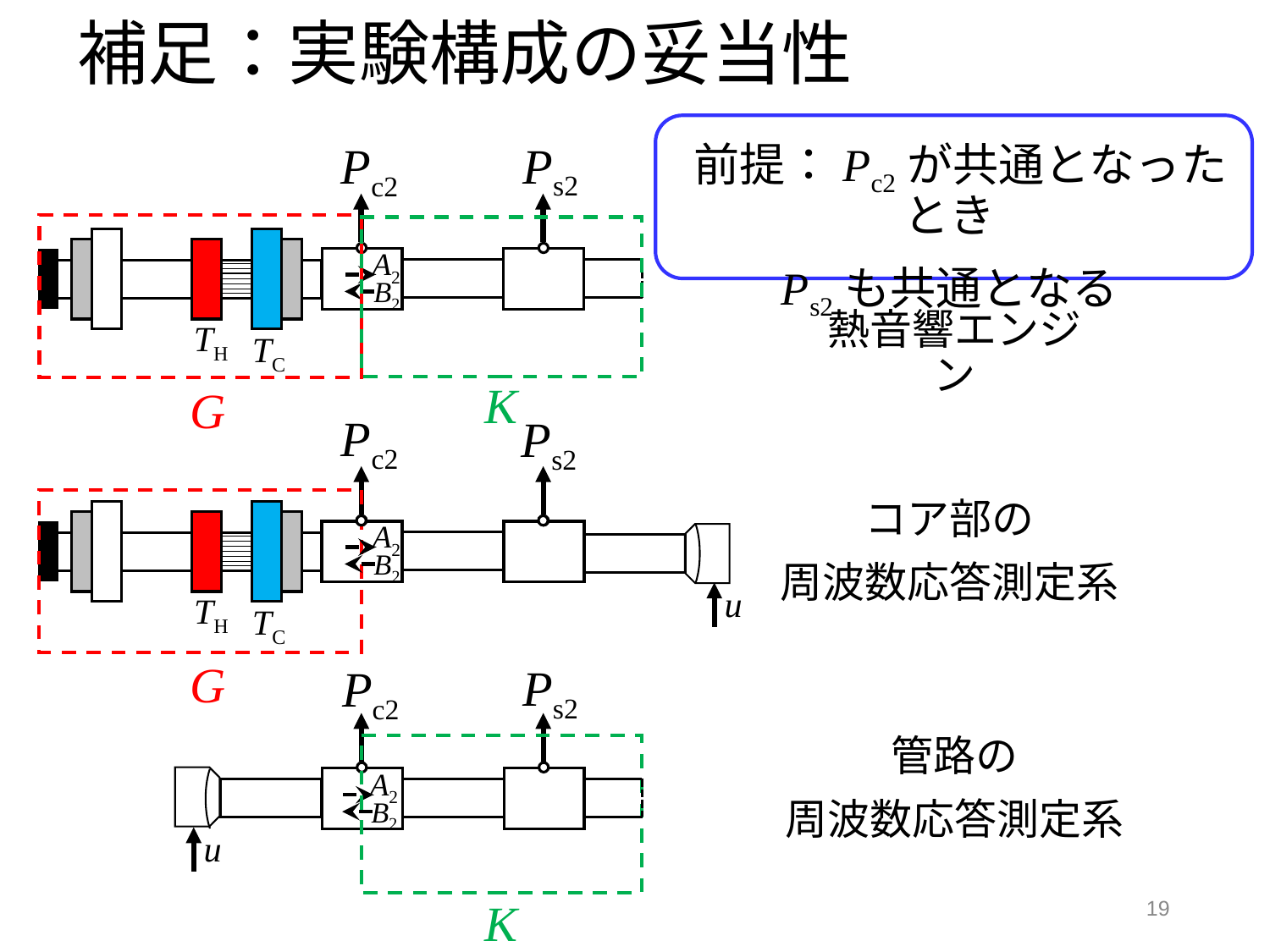

補足：実験構成の妥当性

 前提：Pc2が共通となったとき
Ps2も共通となる
Ps2
Pc2

TH
TC

G

K
A2
B2
熱音響エンジン
Pc2

TH
TC
Ps2

G
コア部の
周波数応答測定系
A2
B2

u
Ps2
Pc2

u
A2
B2

K
管路の
周波数応答測定系
19